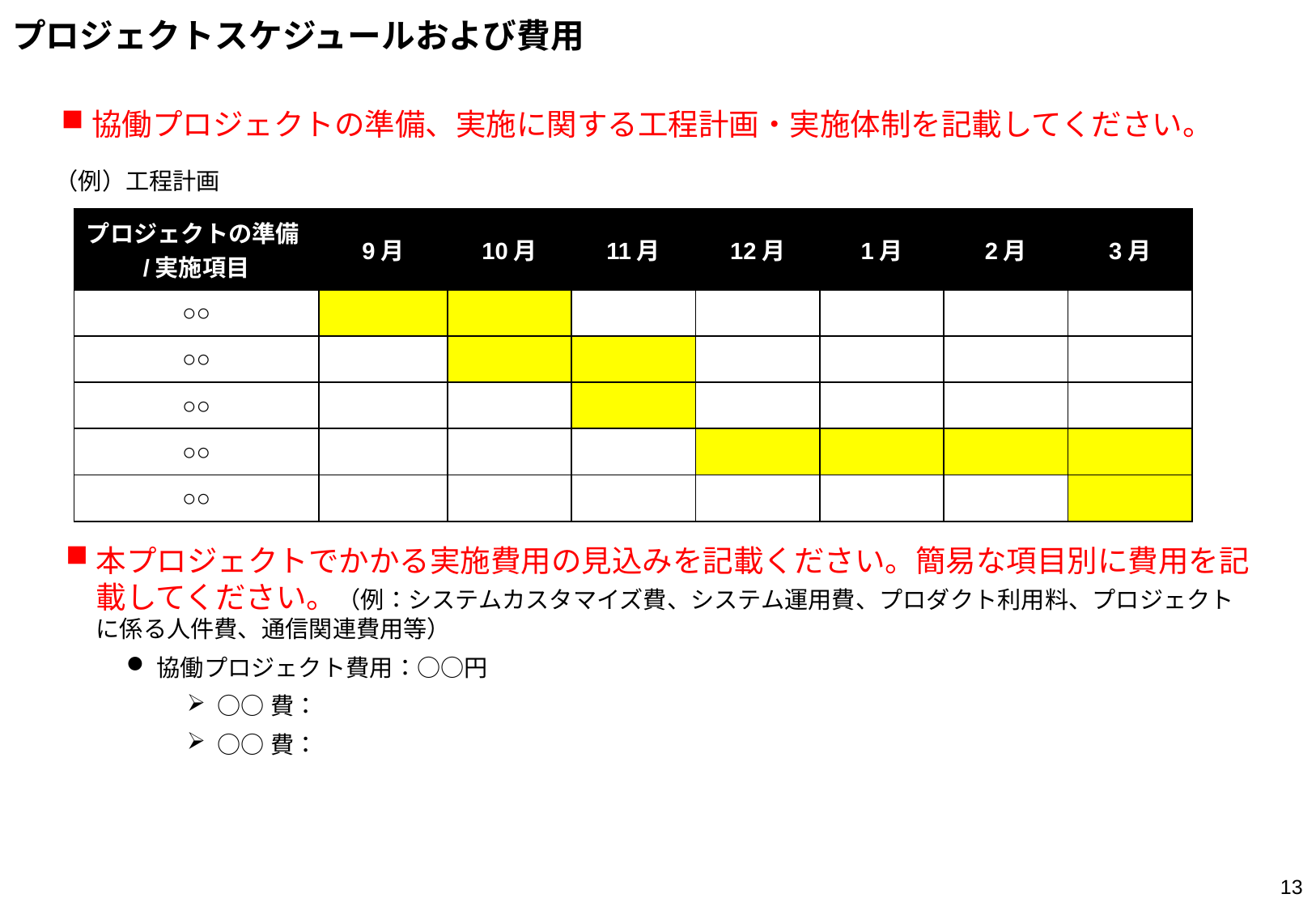

# プロジェクトスケジュールおよび費用
協働プロジェクトの準備、実施に関する工程計画・実施体制を記載してください。

（例）工程計画
| プロジェクトの準備/実施項目 | 9月 | 10月 | 11月 | 12月 | 1月 | 2月 | 3月 |
| --- | --- | --- | --- | --- | --- | --- | --- |
| ○○ |  |  |  |  |  |  |  |
| ○○ |  |  |  |  |  |  |  |
| ○○ |  |  |  |  |  |  |  |
| ○○ |  |  |  |  |  |  |  |
| ○○ |  |  |  |  |  |  |  |
本プロジェクトでかかる実施費用の見込みを記載ください。簡易な項目別に費用を記載してください。（例：システムカスタマイズ費、システム運用費、プロダクト利用料、プロジェクトに係る人件費、通信関連費用等）
協働プロジェクト費用：○○円
○○費：
○○費：
13